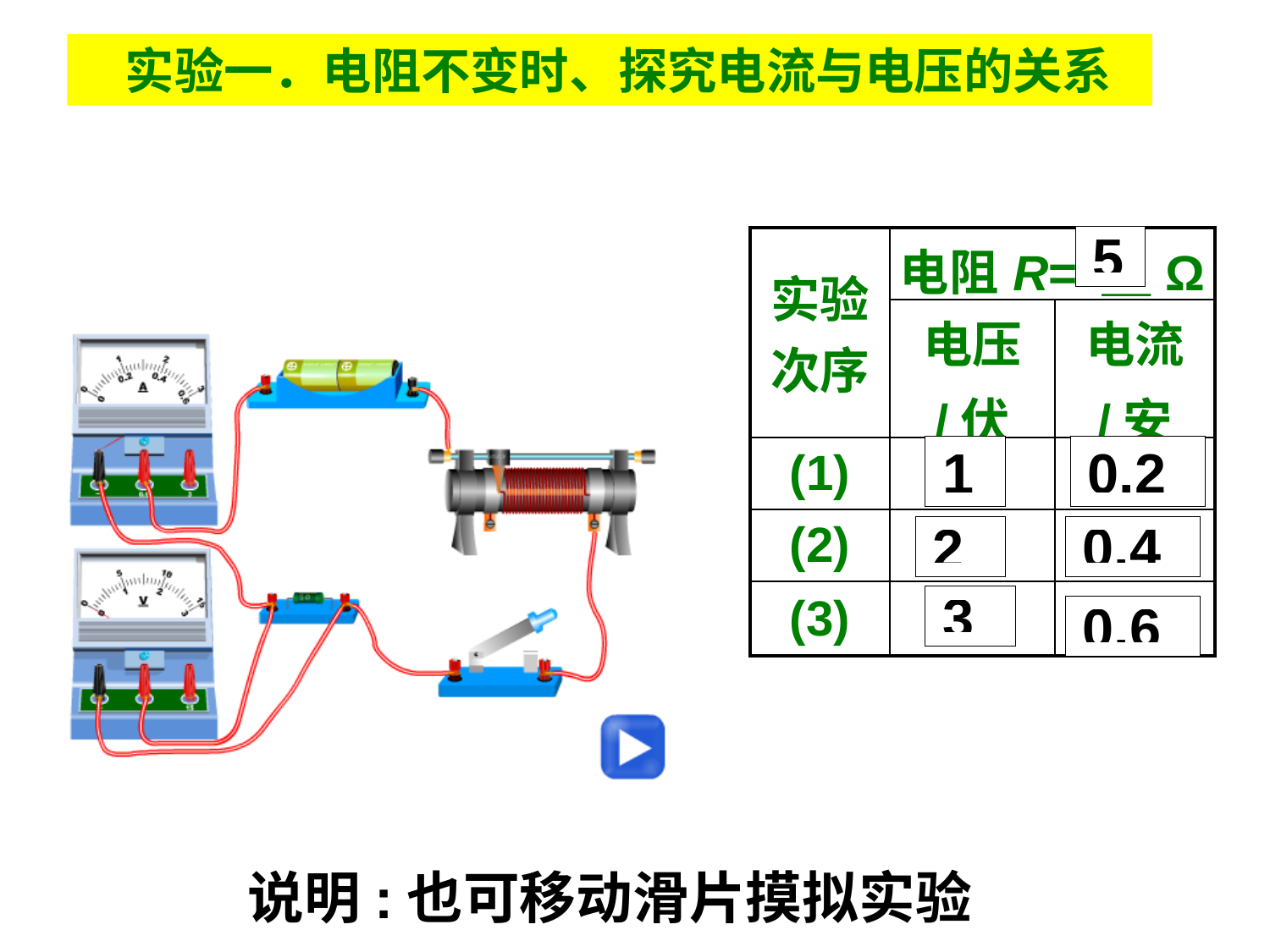

实验一．电阻不变时、探究电流与电压的关系

| 实验次序 | 电阻R= ＿Ω |  |
| --- | --- | --- |
|  | 电压 /伏 | 电流 /安 |
| (1) |  |  |
| (2) |  |  |
| (3) |  |  |
说明:也可移动滑片摸拟实验